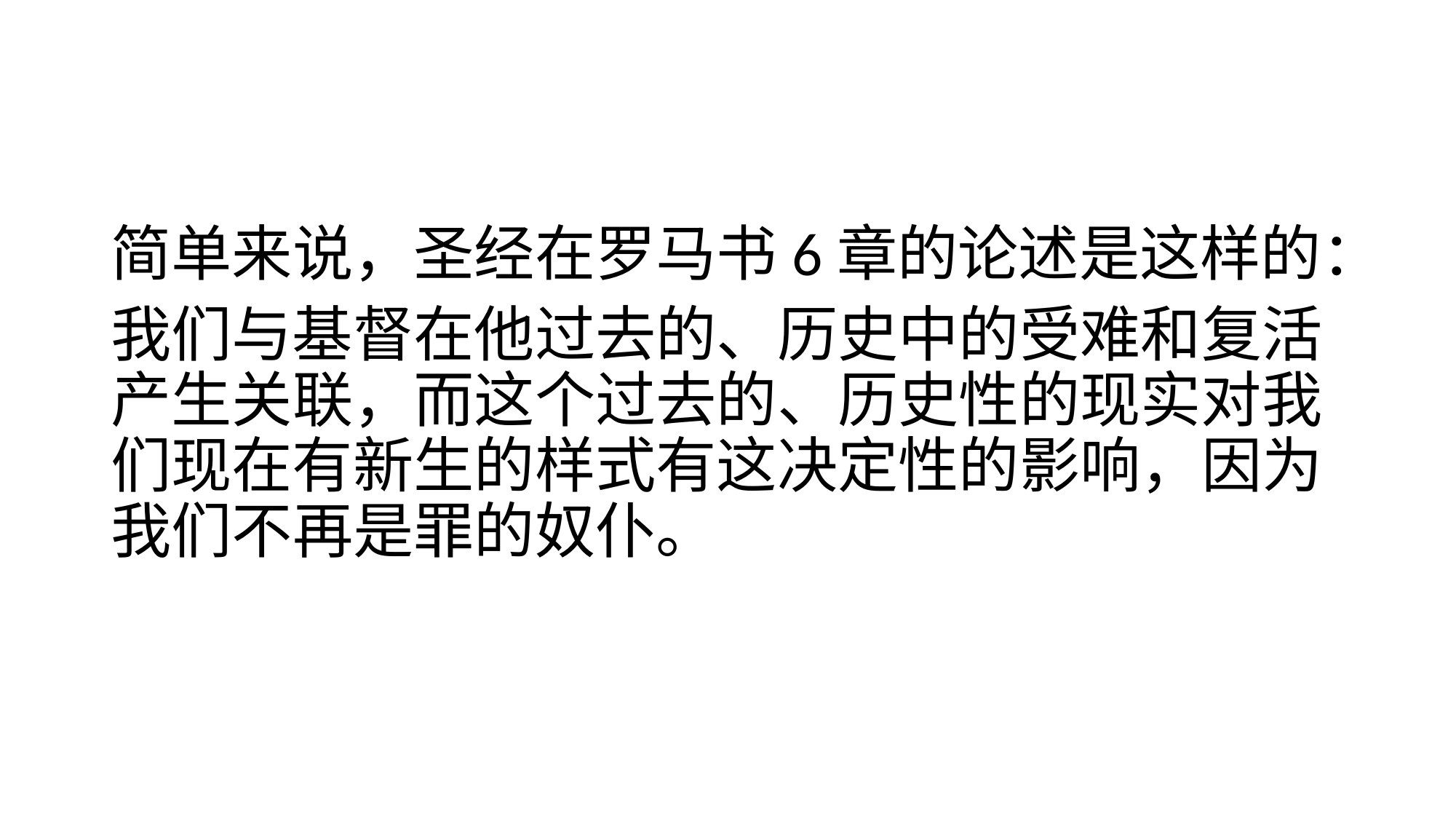

#
简单来说，圣经在罗马书6章的论述是这样的：
我们与基督在他过去的、历史中的受难和复活产生关联，而这个过去的、历史性的现实对我们现在有新生的样式有这决定性的影响，因为我们不再是罪的奴仆。